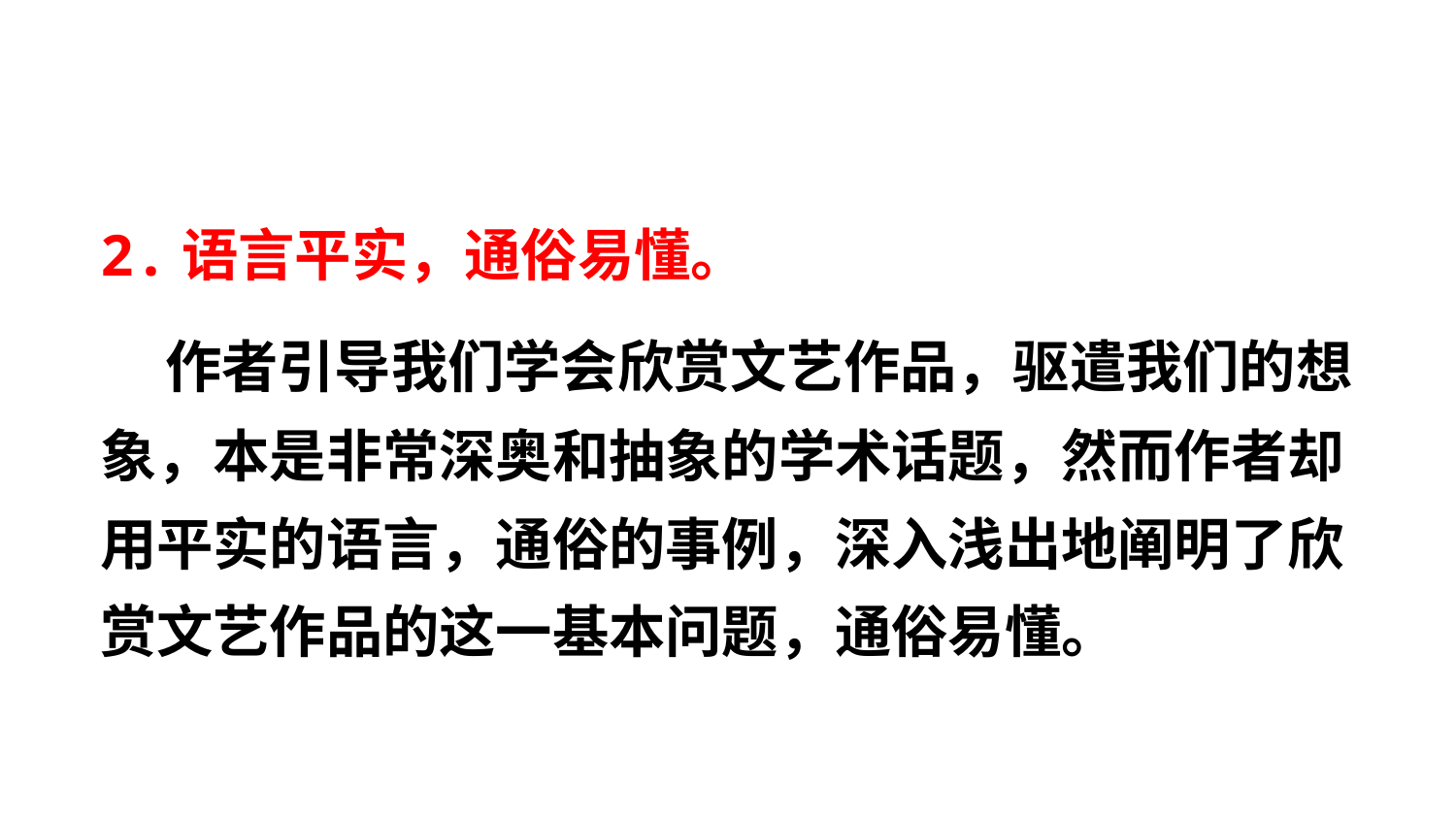

2.语言平实，通俗易懂。
    作者引导我们学会欣赏文艺作品，驱遣我们的想象，本是非常深奥和抽象的学术话题，然而作者却用平实的语言，通俗的事例，深入浅出地阐明了欣赏文艺作品的这一基本问题，通俗易懂。